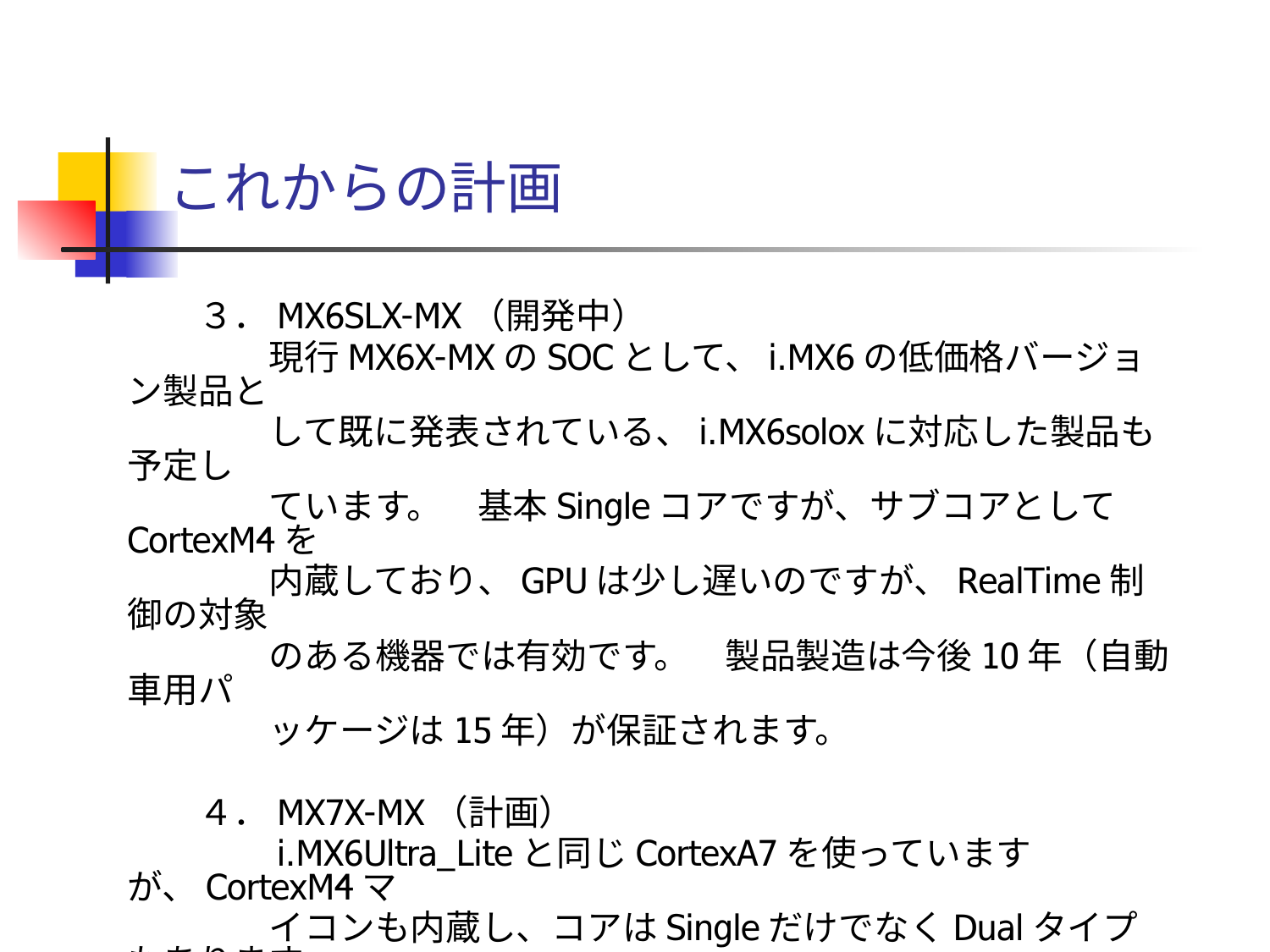

# これからの計画

　　３．MX6SLX-MX（開発中）
　　　　現行MX6X-MXのSOCとして、i.MX6の低価格バージョン製品と
　　　　して既に発表されている、i.MX6soloxに対応した製品も予定し
　　　　ています。　基本Singleコアですが、サブコアとしてCortexM4を
　　　　内蔵しており、GPUは少し遅いのですが、RealTime制御の対象
　　　　のある機器では有効です。　製品製造は今後10年（自動車用パ
　　　　ッケージは15年）が保証されます。

　　４．MX7X-MX（計画）
　　　　i.MX6Ultra_Liteと同じCortexA7を使っていますが、CortexM4マ
　　　　イコンも内蔵し、コアはSingleだけでなくDualタイプもあります。
　　　　MX6Xより絶対性能は少し下ですが、RealTime性などは強化さ
　　　　れており、価格的にはMX6XとMXUL6の間に位置づけられます。